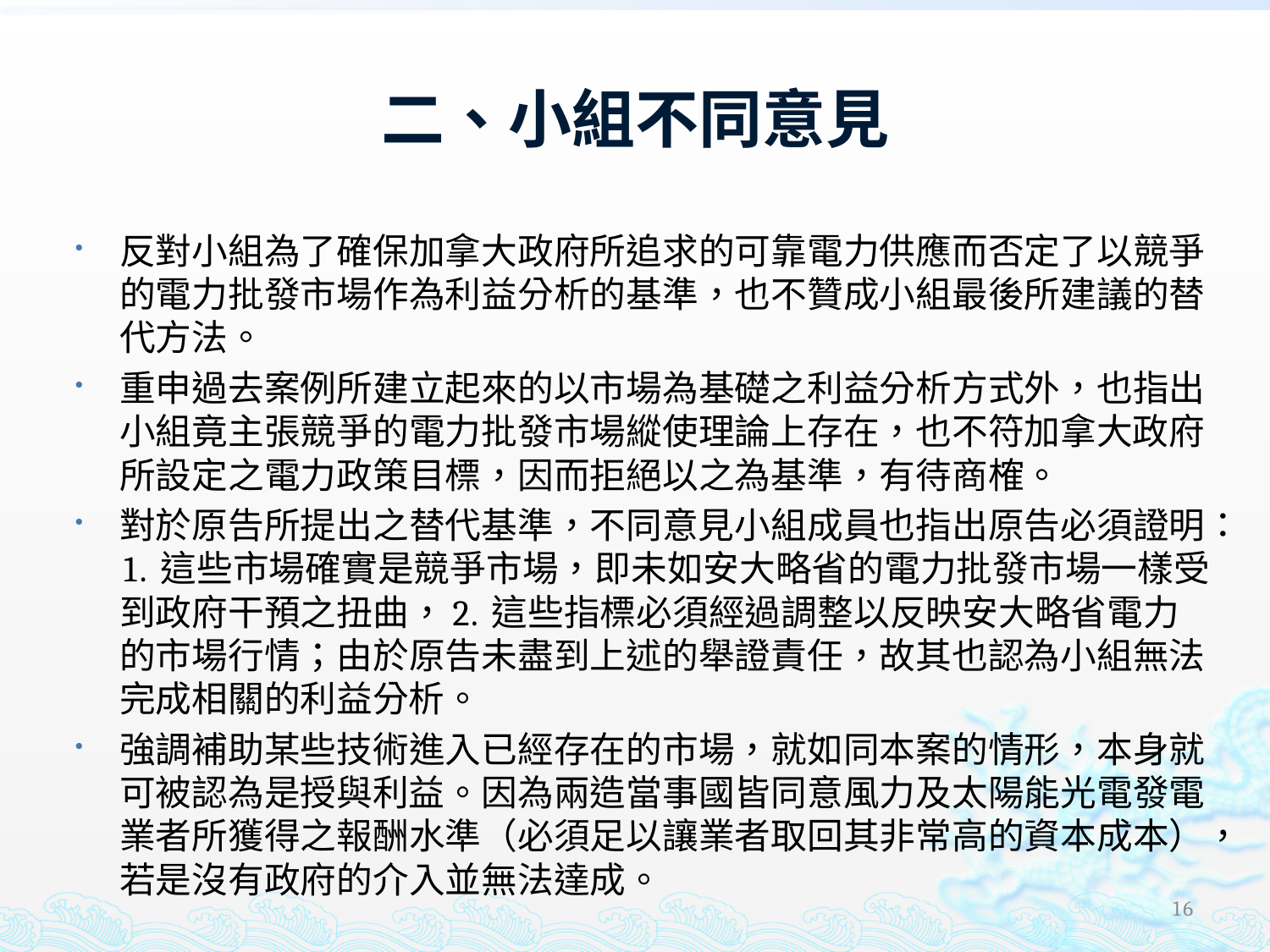

# 二、小組不同意見
反對小組為了確保加拿大政府所追求的可靠電力供應而否定了以競爭的電力批發市場作為利益分析的基準，也不贊成小組最後所建議的替代方法。
重申過去案例所建立起來的以市場為基礎之利益分析方式外，也指出小組竟主張競爭的電力批發市場縱使理論上存在，也不符加拿大政府所設定之電力政策目標，因而拒絕以之為基準，有待商榷。
對於原告所提出之替代基準，不同意見小組成員也指出原告必須證明：1. 這些市場確實是競爭市場，即未如安大略省的電力批發市場一樣受到政府干預之扭曲，2. 這些指標必須經過調整以反映安大略省電力的市場行情；由於原告未盡到上述的舉證責任，故其也認為小組無法完成相關的利益分析。
強調補助某些技術進入已經存在的市場，就如同本案的情形，本身就可被認為是授與利益。因為兩造當事國皆同意風力及太陽能光電發電業者所獲得之報酬水準（必須足以讓業者取回其非常高的資本成本），若是沒有政府的介入並無法達成。

16